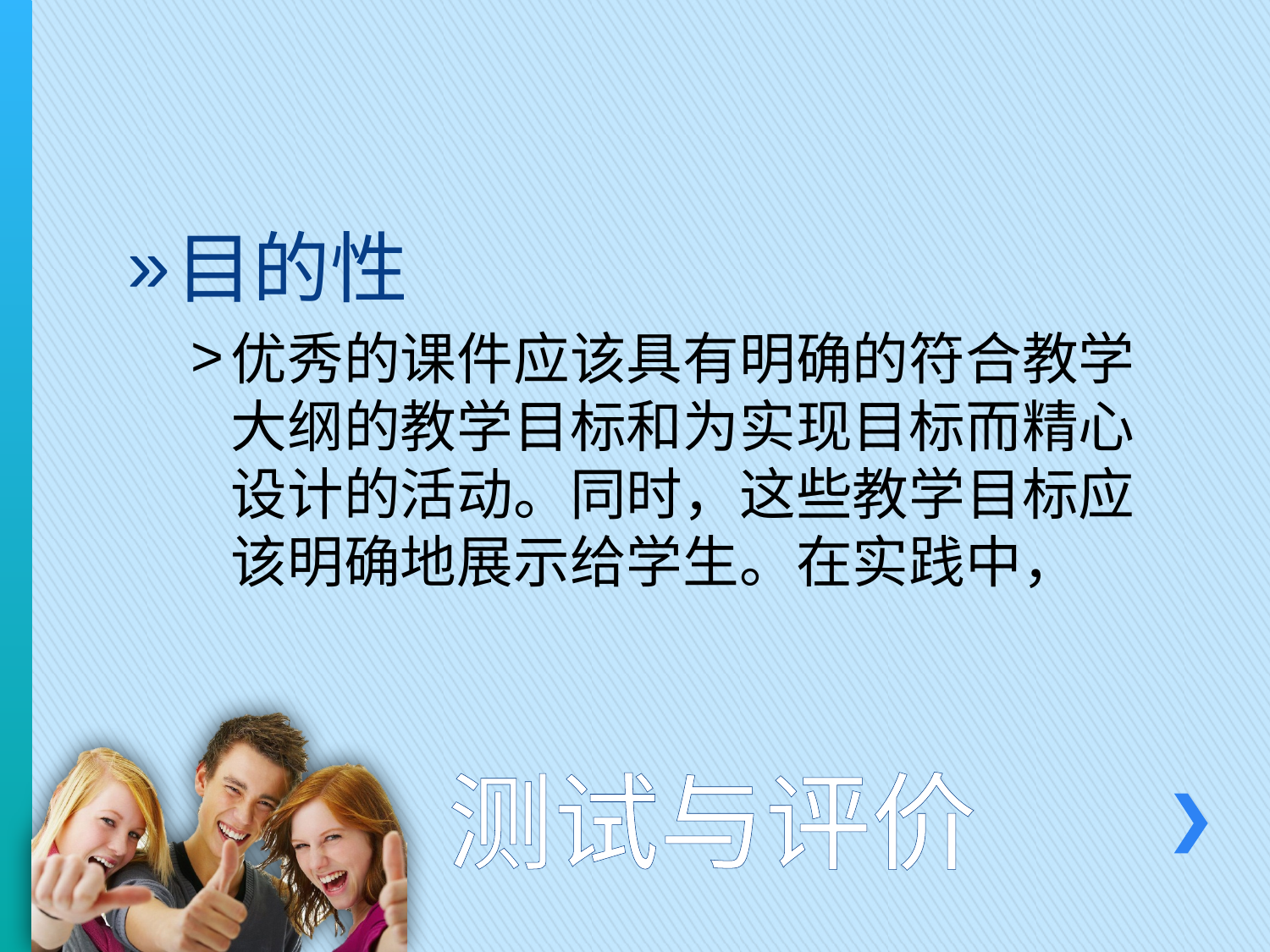

目的性
优秀的课件应该具有明确的符合教学大纲的教学目标和为实现目标而精心设计的活动。同时，这些教学目标应该明确地展示给学生。在实践中，
# 测试与评价